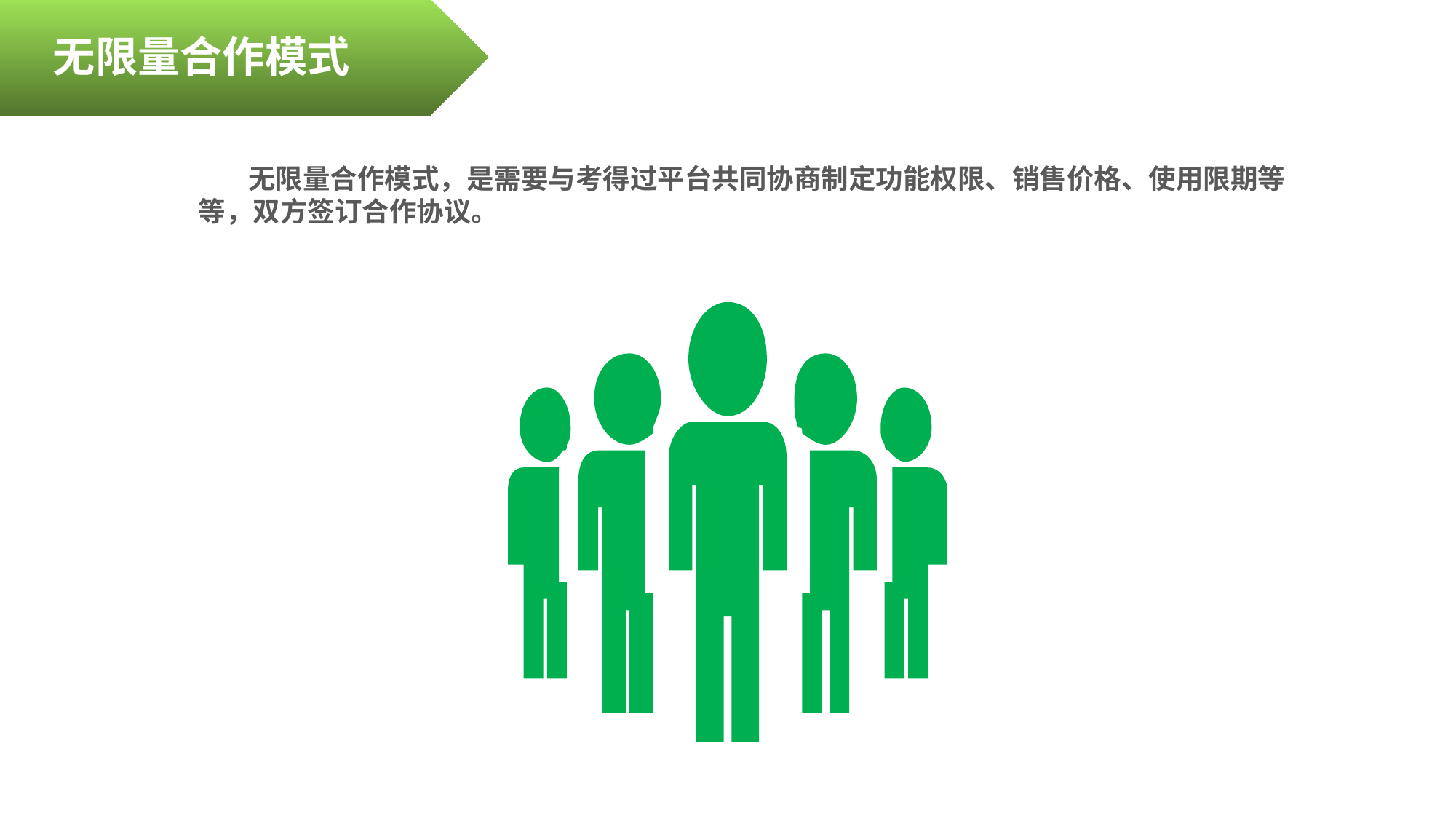

无限量合作模式
       无限量合作模式，是需要与考得过平台共同协商制定功能权限、销售价格、使用限期等等，双方签订合作协议。